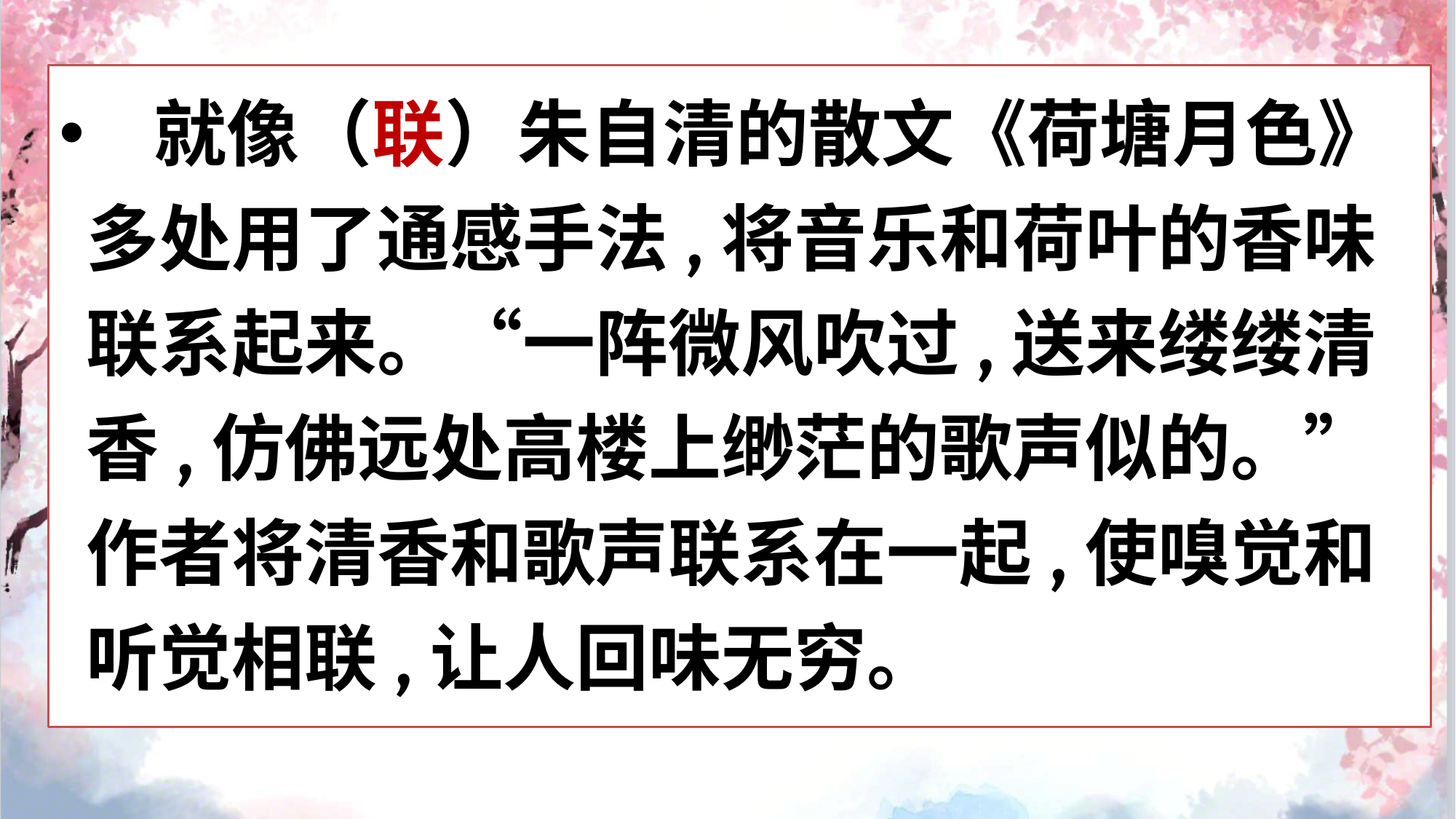

就像（联）朱自清的散文《荷塘月色》多处用了通感手法,将音乐和荷叶的香味联系起来。“一阵微风吹过,送来缕缕清香,仿佛远处高楼上缈茫的歌声似的。”作者将清香和歌声联系在一起,使嗅觉和听觉相联,让人回味无穷。